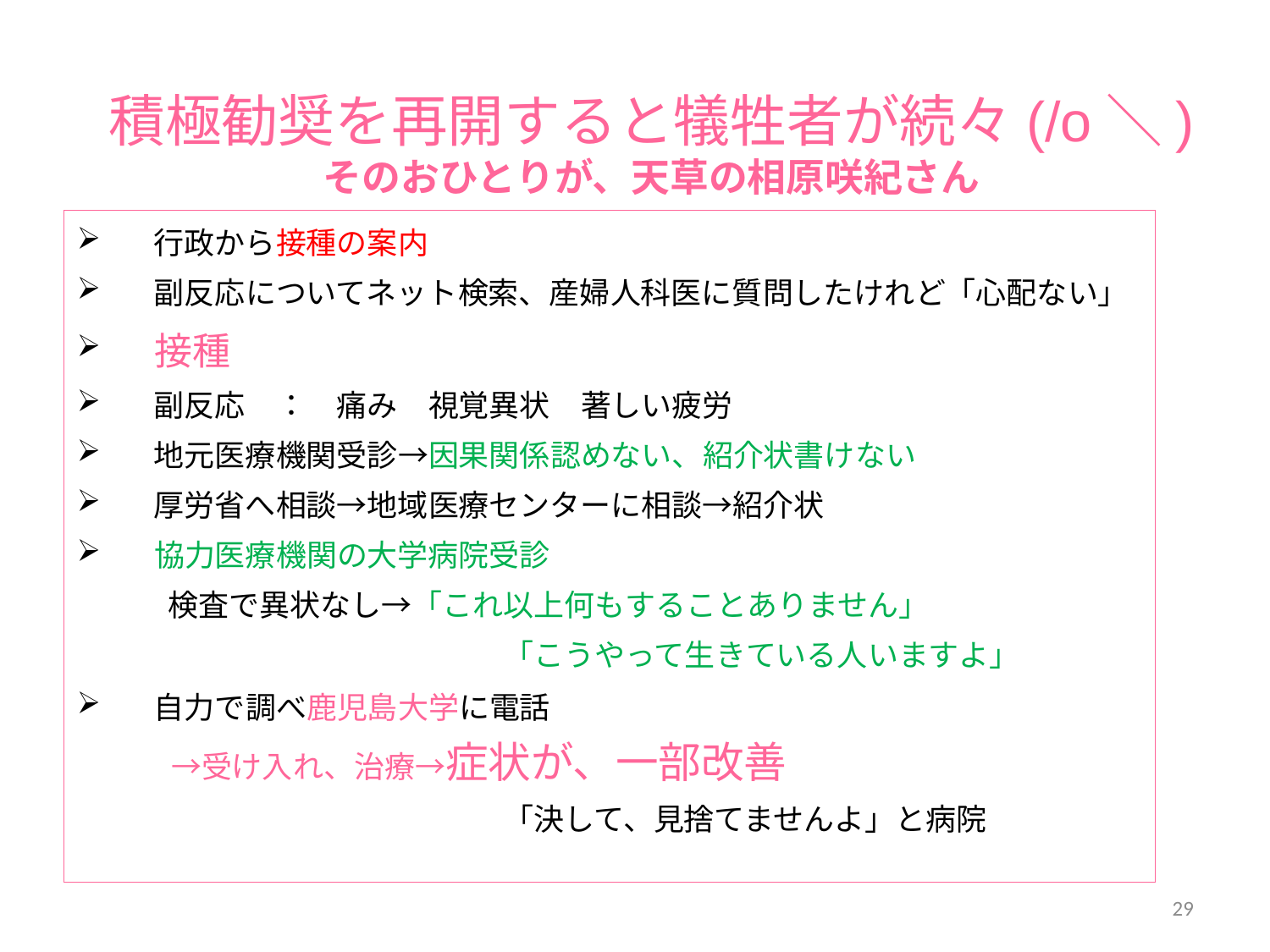

# 積極勧奨を再開すると犠牲者が続々(/o＼) そのおひとりが、天草の相原咲紀さん
　行政から接種の案内
　副反応についてネット検索、産婦人科医に質問したけれど「心配ない」
　接種
　副反応　：　痛み　視覚異状　著しい疲労
　地元医療機関受診→因果関係認めない、紹介状書けない
　厚労省へ相談→地域医療センターに相談→紹介状
　協力医療機関の大学病院受診
　　　検査で異状なし→「これ以上何もすることありません」
　　　　　　　　　　　　　　「こうやって生きている人いますよ」
　自力で調べ鹿児島大学に電話
       →受け入れ、治療→症状が、一部改善
　　　　　　　　　　　　　　「決して、見捨てませんよ」と病院
29